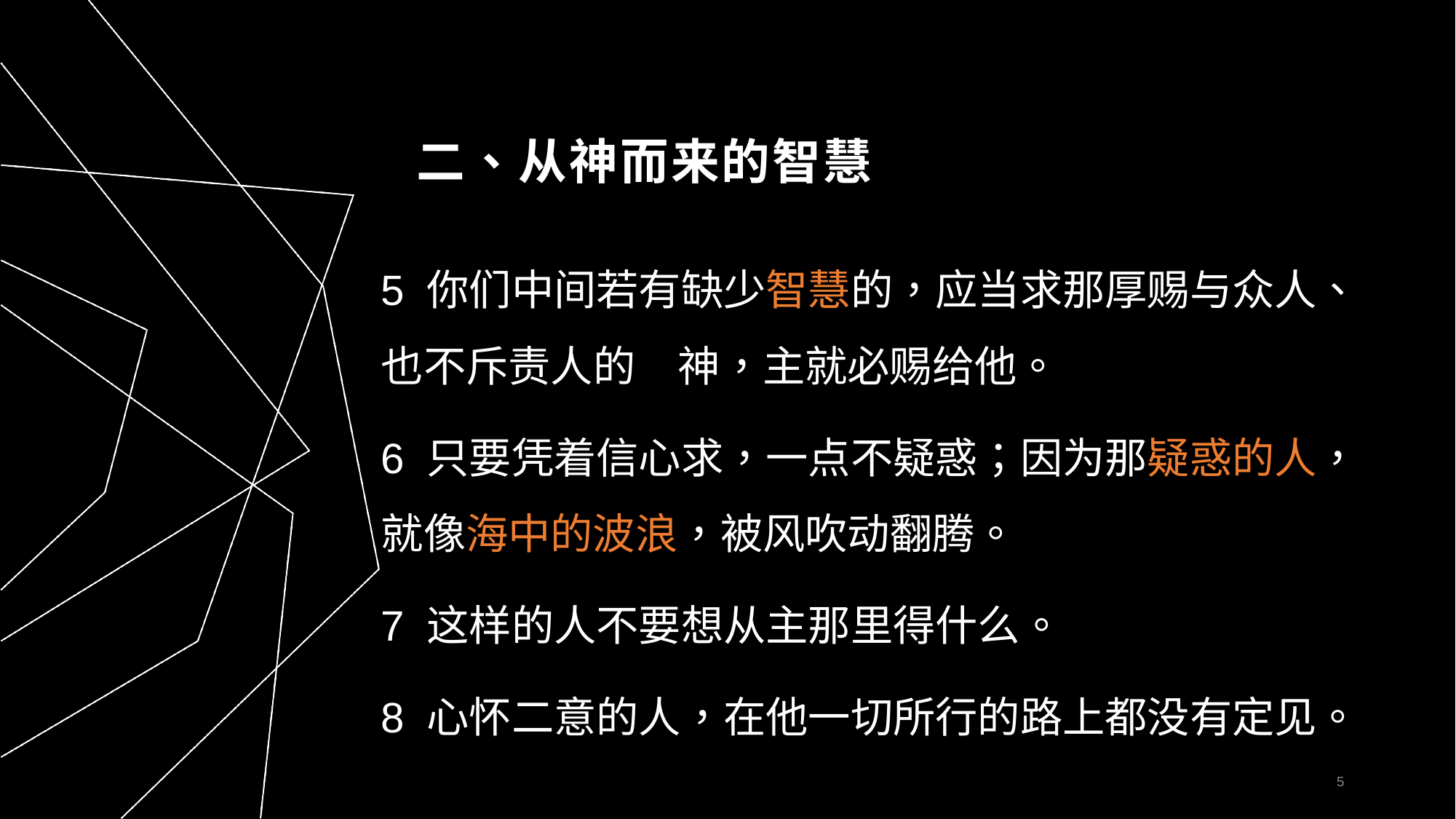

# 二、从神而来的智慧
5 你们中间若有缺少智慧的，应当求那厚赐与众人、也不斥责人的　神，主就必赐给他。
6 只要凭着信心求，一点不疑惑；因为那疑惑的人，就像海中的波浪，被风吹动翻腾。
7 这样的人不要想从主那里得什么。
8 心怀二意的人，在他一切所行的路上都没有定见。

5